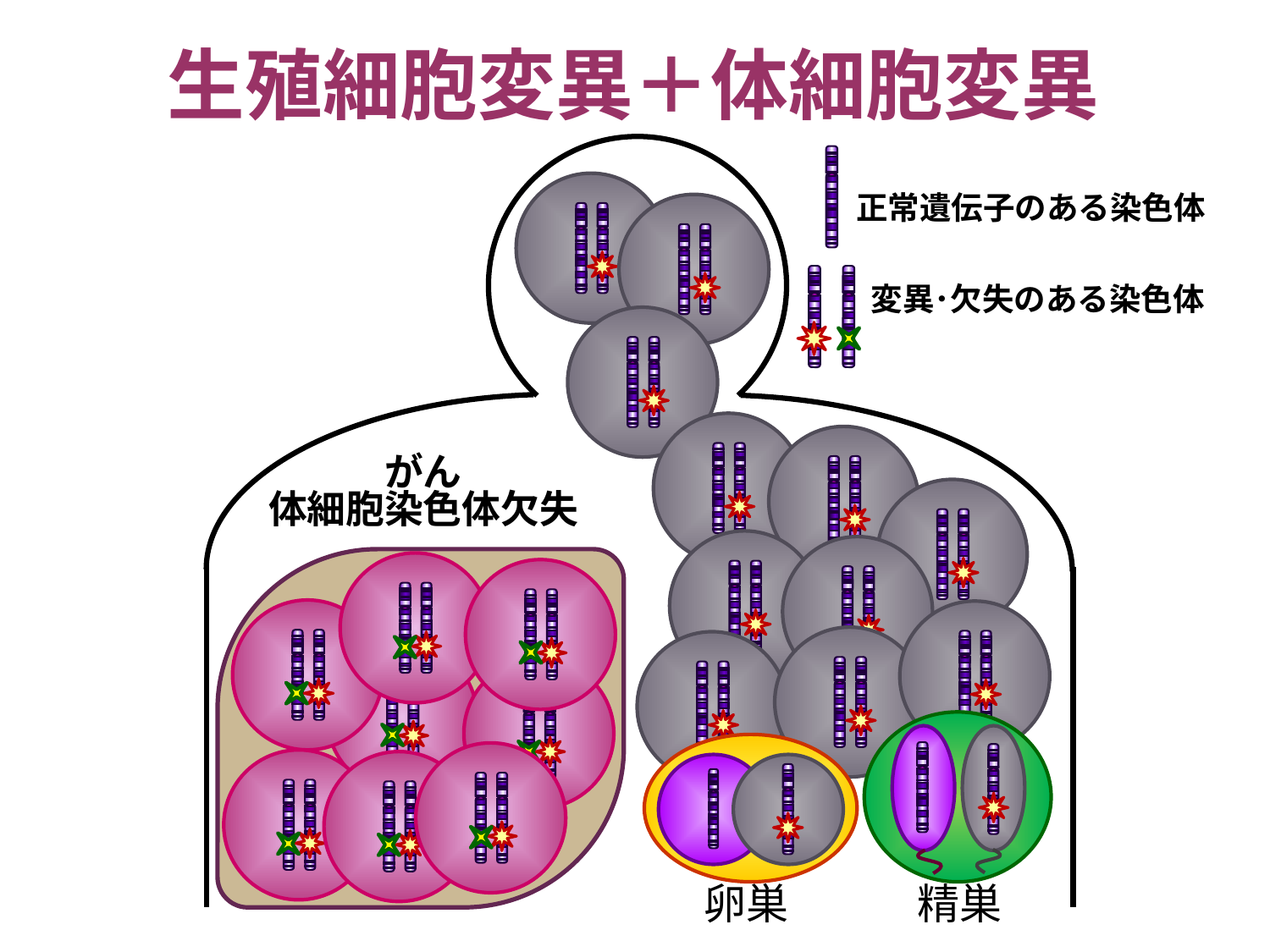

生殖細胞変異＋体細胞変異

正常遺伝子のある染色体

 変異･欠失のある染色体

がん
体細胞染色体欠失

卵巣
精巣